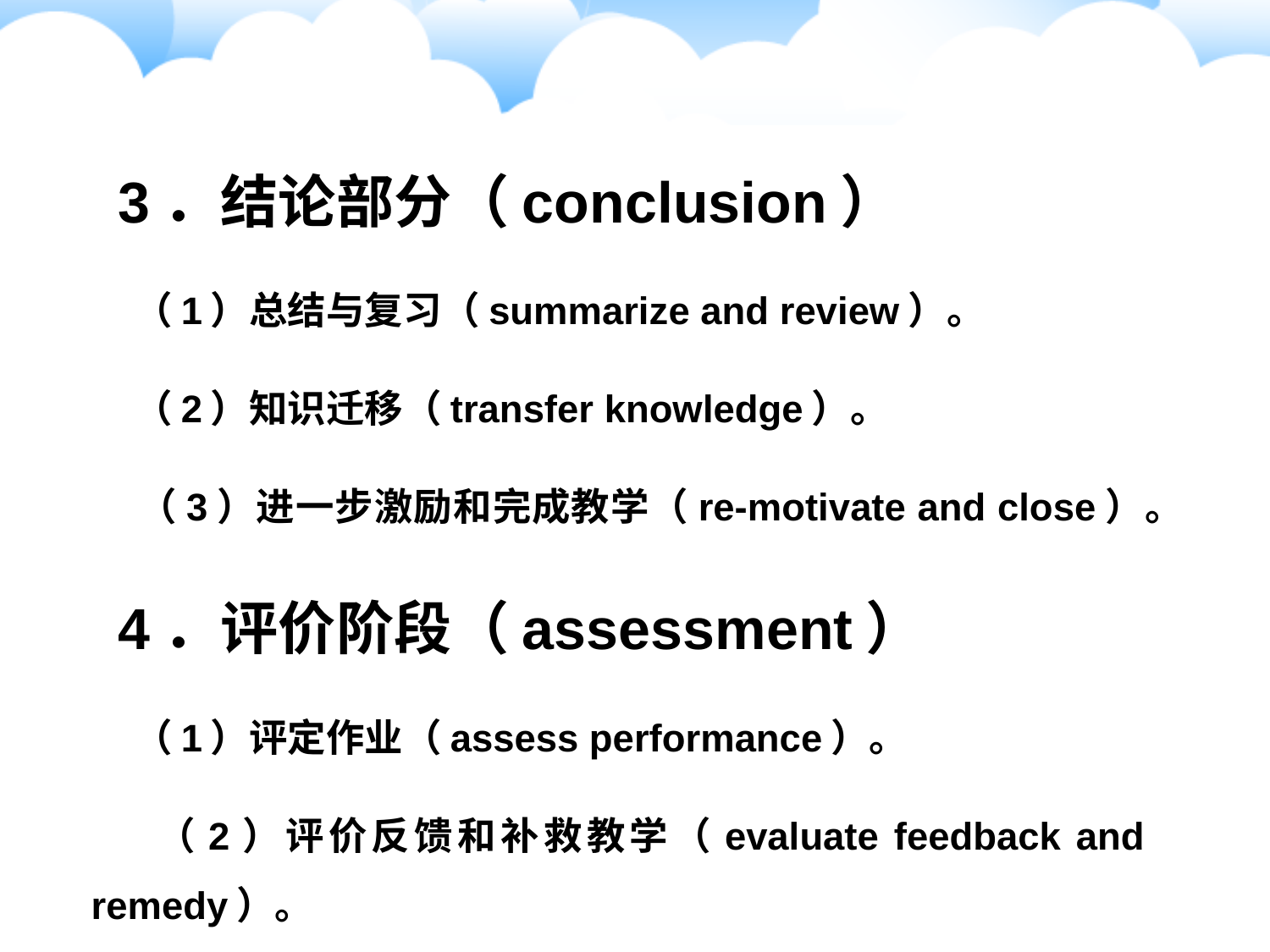

3．结论部分（conclusion）
    （1）总结与复习（summarize and review）。
    （2）知识迁移（transfer knowledge）。
    （3）进一步激励和完成教学（re-motivate and close）。
  4．评价阶段（assessment）
    （1）评定作业（assess performance）。
    （2）评价反馈和补救教学（evaluate feedback and remedy）。